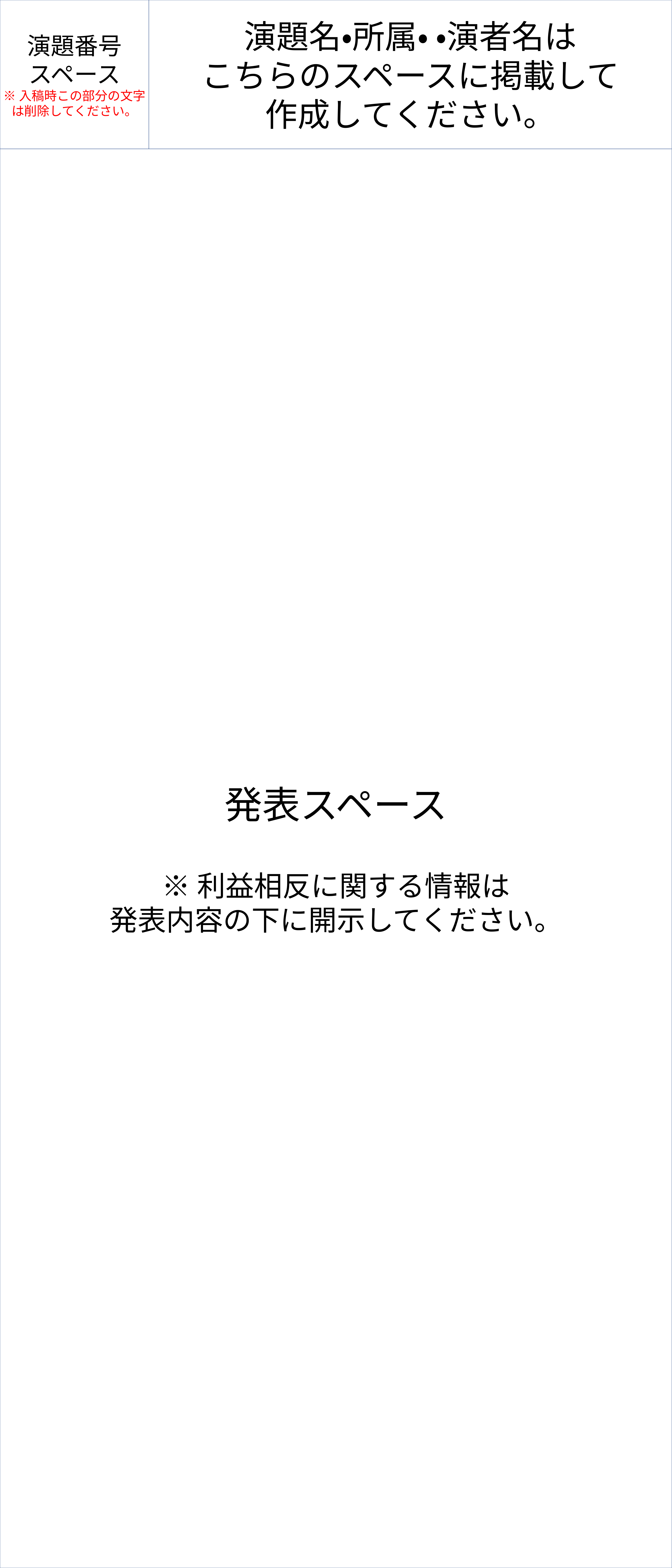

演題名・所属・ ・演者名は
こちらのスペースに掲載して
作成してください。
演題番号
スペース
※入稿時この部分の文字は削除してください。
発表スペース

※利益相反に関する情報は
発表内容の下に開示してください。